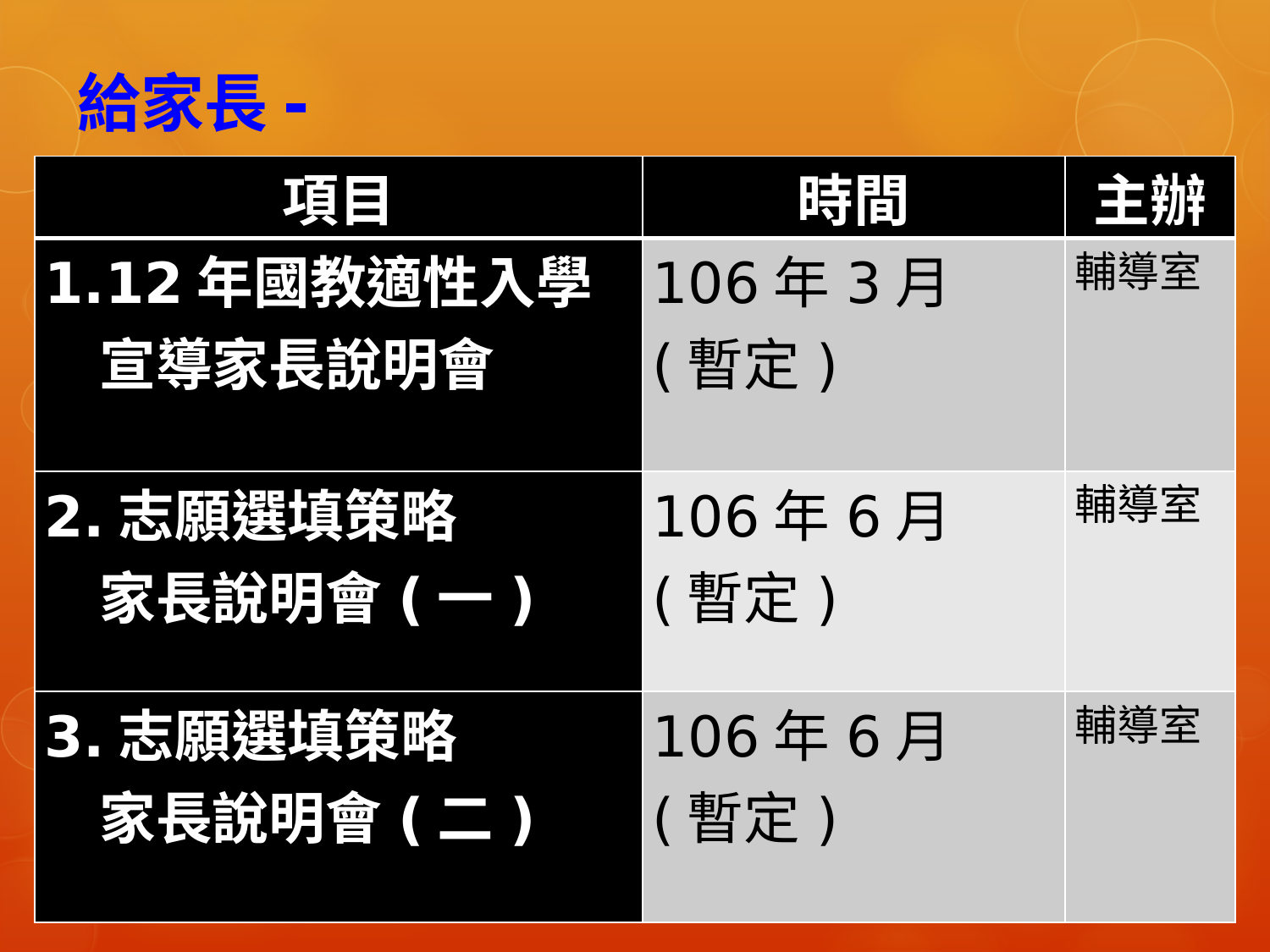

# 給家長-
| 項目 | 時間 | 主辦 |
| --- | --- | --- |
| 1.12年國教適性入學 宣導家長說明會 | 106年3月(暫定) | 輔導室 |
| 2.志願選填策略 家長說明會(一) | 106年6月(暫定) | 輔導室 |
| 3.志願選填策略 家長說明會(二) | 106年6月(暫定) | 輔導室 |